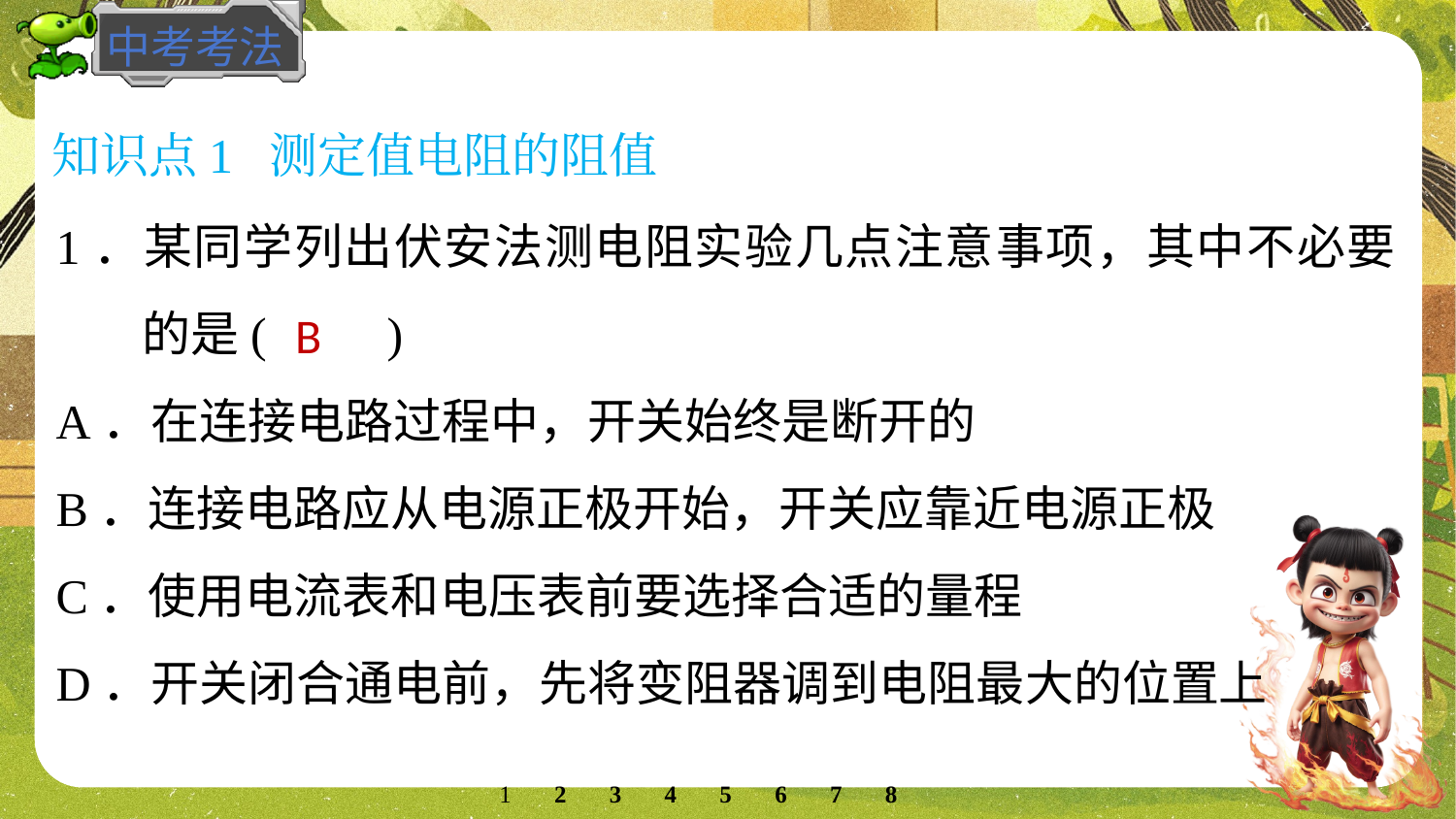

知识点1
测定值电阻的阻值
1．某同学列出伏安法测电阻实验几点注意事项，其中不必要的是(　　)
A．在连接电路过程中，开关始终是断开的
B．连接电路应从电源正极开始，开关应靠近电源正极
C．使用电流表和电压表前要选择合适的量程
D．开关闭合通电前，先将变阻器调到电阻最大的位置上
B
2
3
4
5
6
7
8
1